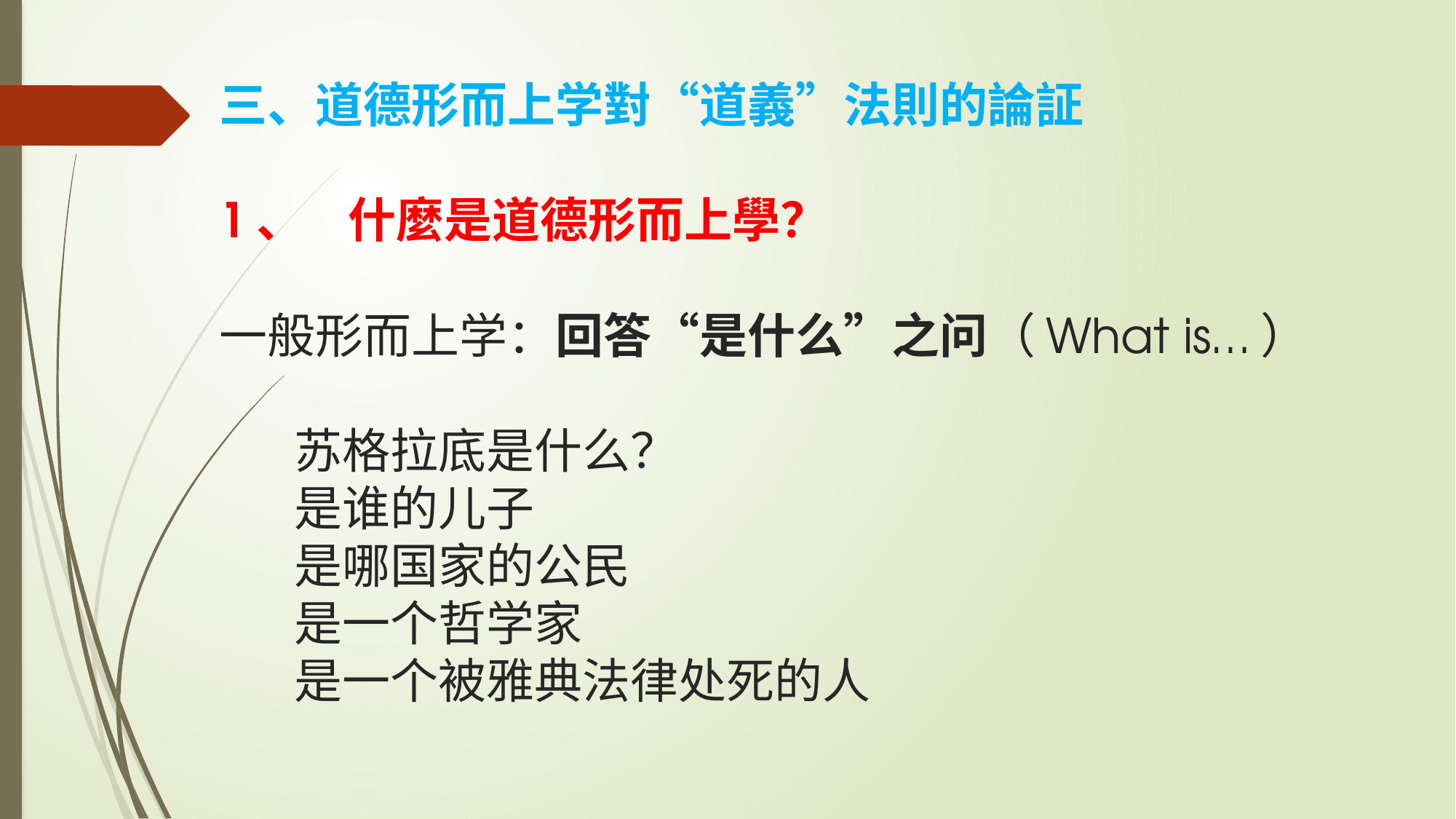

# 三、道德形而上学對“道義”法則的論証   1、    什麼是道德形而上學？   一般形而上学：回答“是什么”之问（What is…）   苏格拉底是什么？ 是谁的儿子 是哪国家的公民 是一个哲学家 是一个被雅典法律处死的人